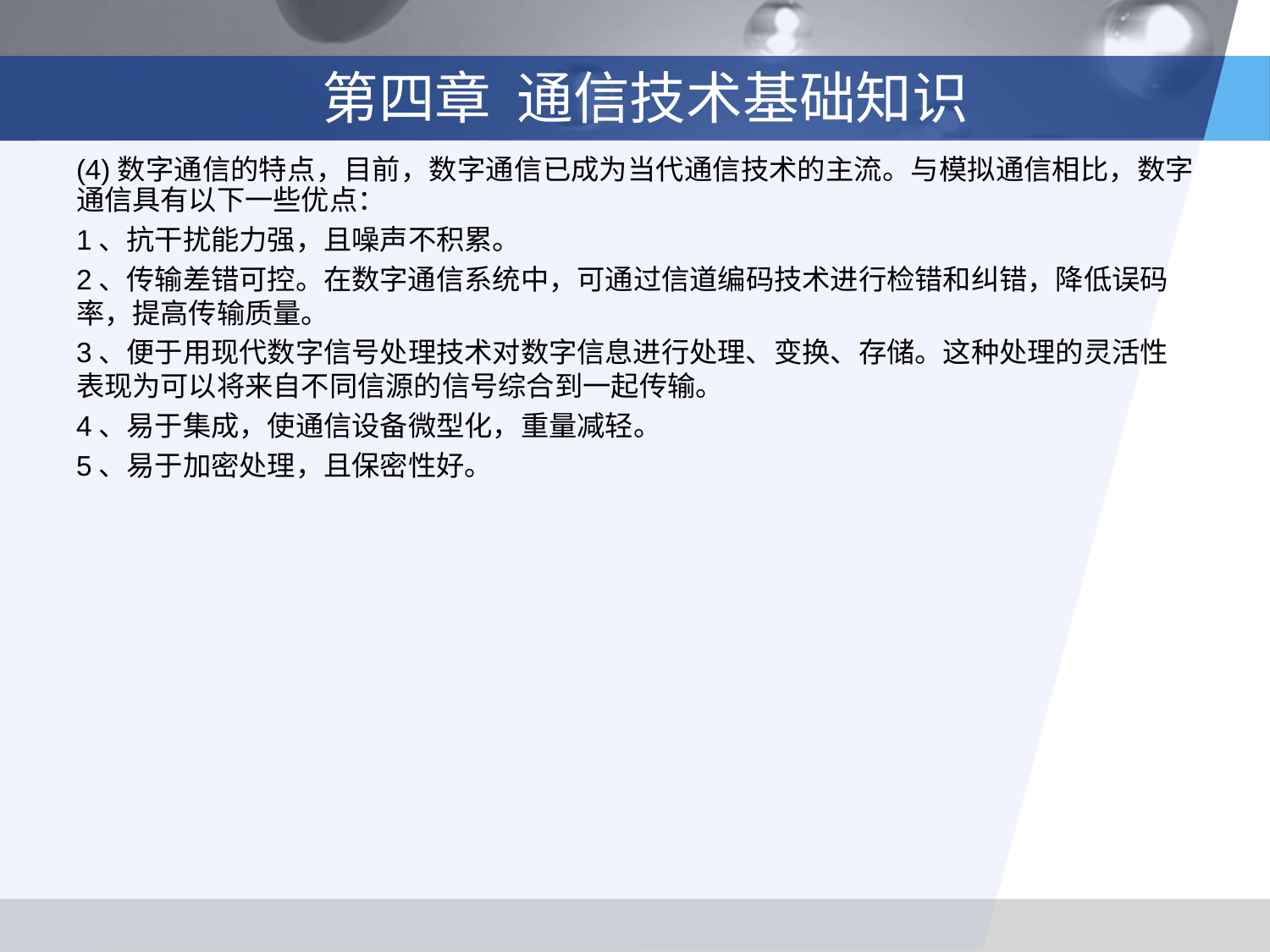

# 第四章  通信技术基础知识
(4)数字通信的特点，目前，数字通信已成为当代通信技术的主流。与模拟通信相比，数字通信具有以下一些优点：
1、抗干扰能力强，且噪声不积累。
2、传输差错可控。在数字通信系统中，可通过信道编码技术进行检错和纠错，降低误码率，提高传输质量。
3、便于用现代数字信号处理技术对数字信息进行处理、变换、存储。这种处理的灵活性表现为可以将来自不同信源的信号综合到一起传输。
4、易于集成，使通信设备微型化，重量减轻。
5、易于加密处理，且保密性好。